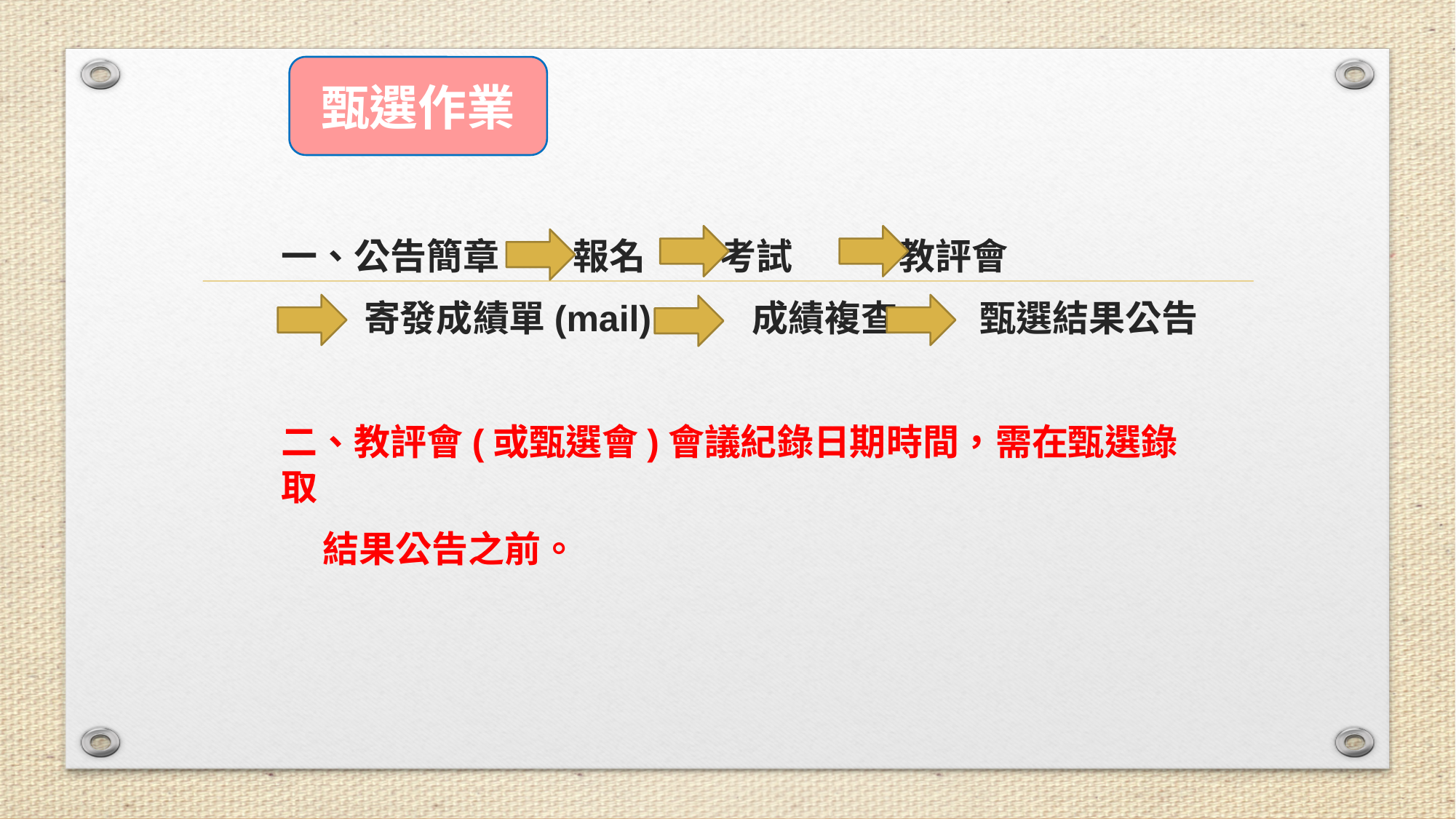

甄選作業
一、公告簡章         報名         考試             教評會
         寄發成績單(mail)         成績複查          甄選結果公告

二、教評會(或甄選會)會議紀錄日期時間，需在甄選錄取
    結果公告之前。